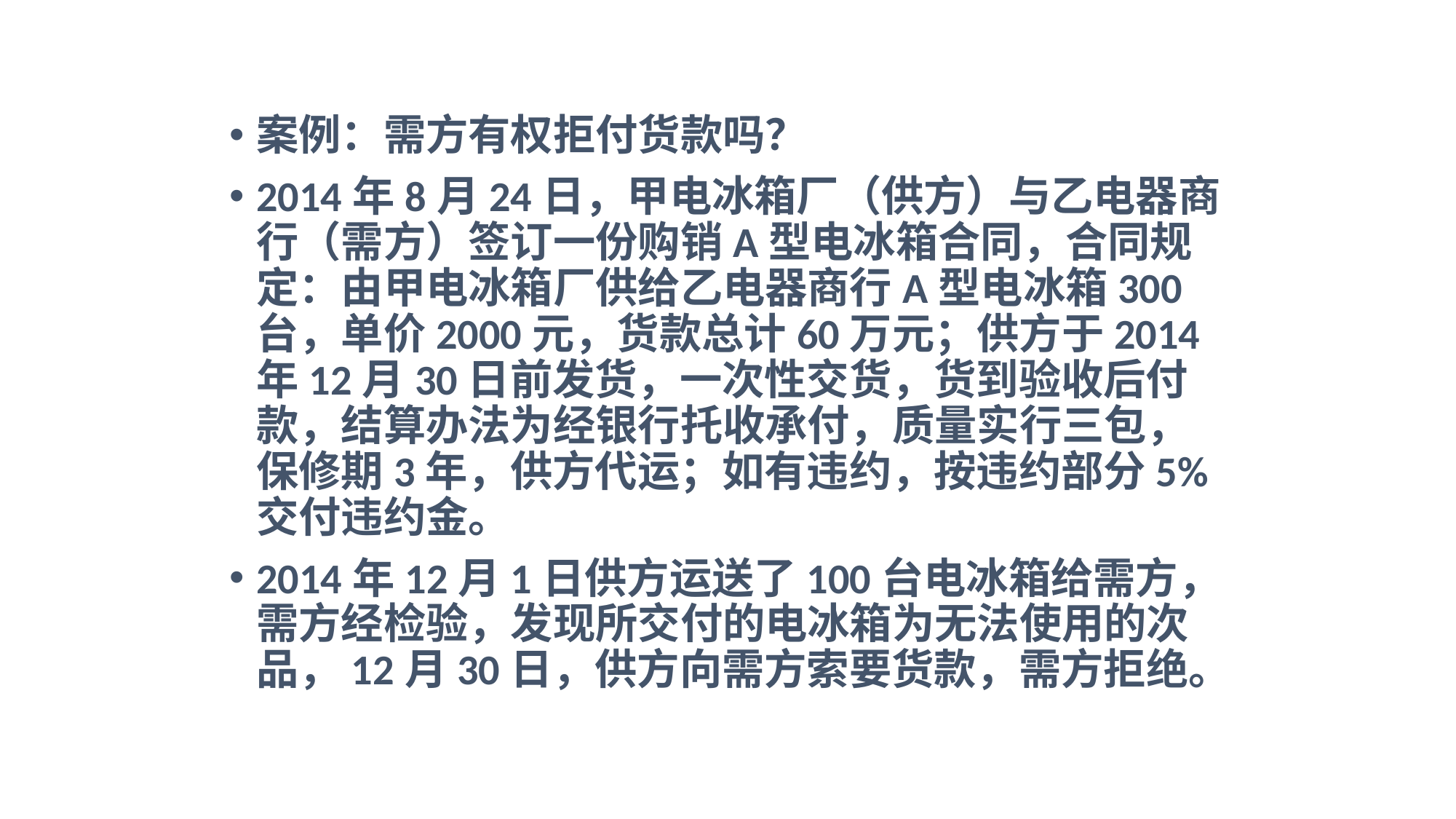

案例：需方有权拒付货款吗？
2014年8月24日，甲电冰箱厂（供方）与乙电器商行（需方）签订一份购销A型电冰箱合同，合同规定：由甲电冰箱厂供给乙电器商行A型电冰箱300台，单价2000元，货款总计60万元；供方于2014年12月30日前发货，一次性交货，货到验收后付款，结算办法为经银行托收承付，质量实行三包，保修期3年，供方代运；如有违约，按违约部分5%交付违约金。
2014年12月1日供方运送了100台电冰箱给需方，需方经检验，发现所交付的电冰箱为无法使用的次品，12月30日，供方向需方索要货款，需方拒绝。